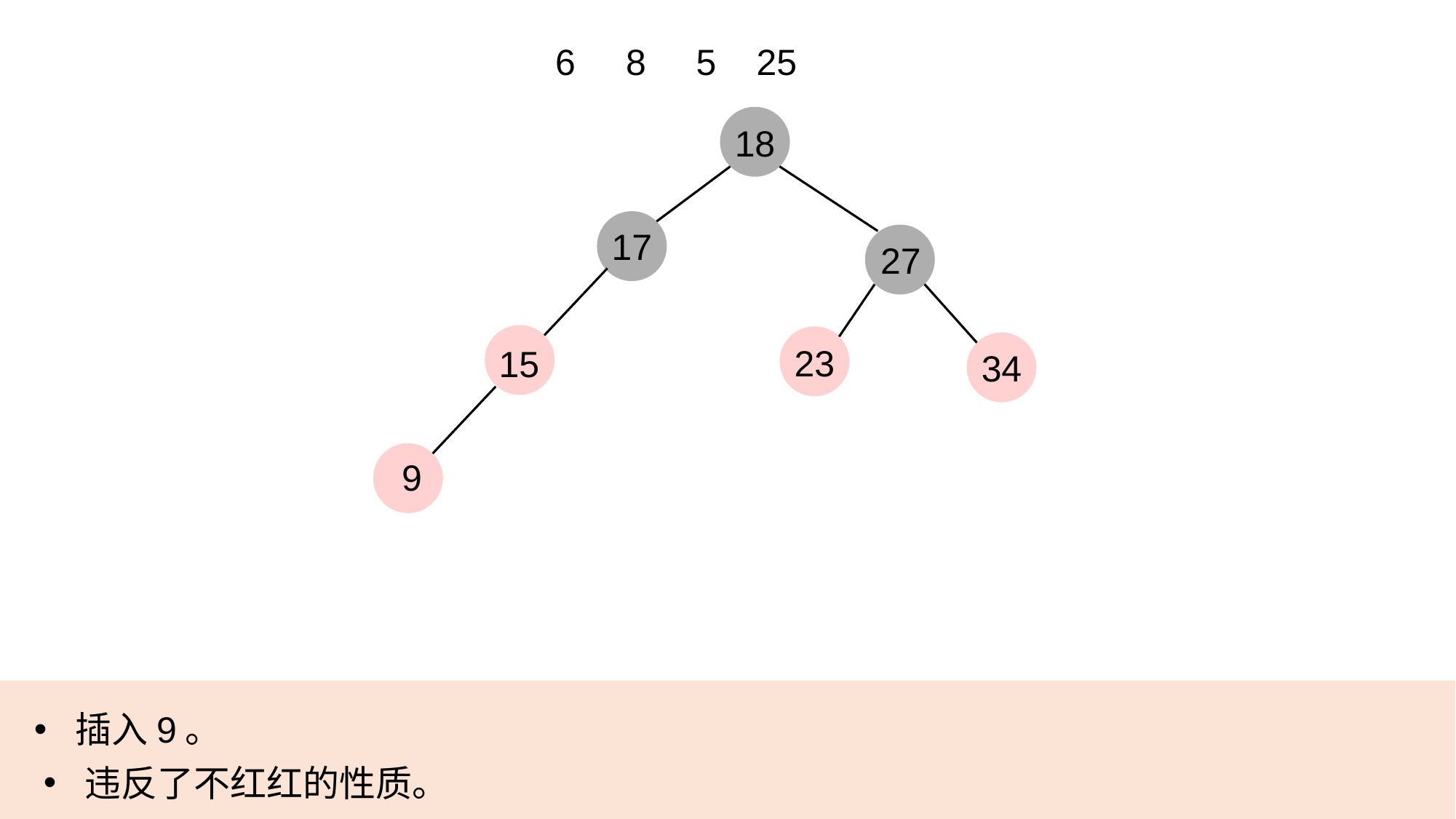

6
8
5
25

18

17

27

23
15
34

9

插入9。
违反了不红红的性质。